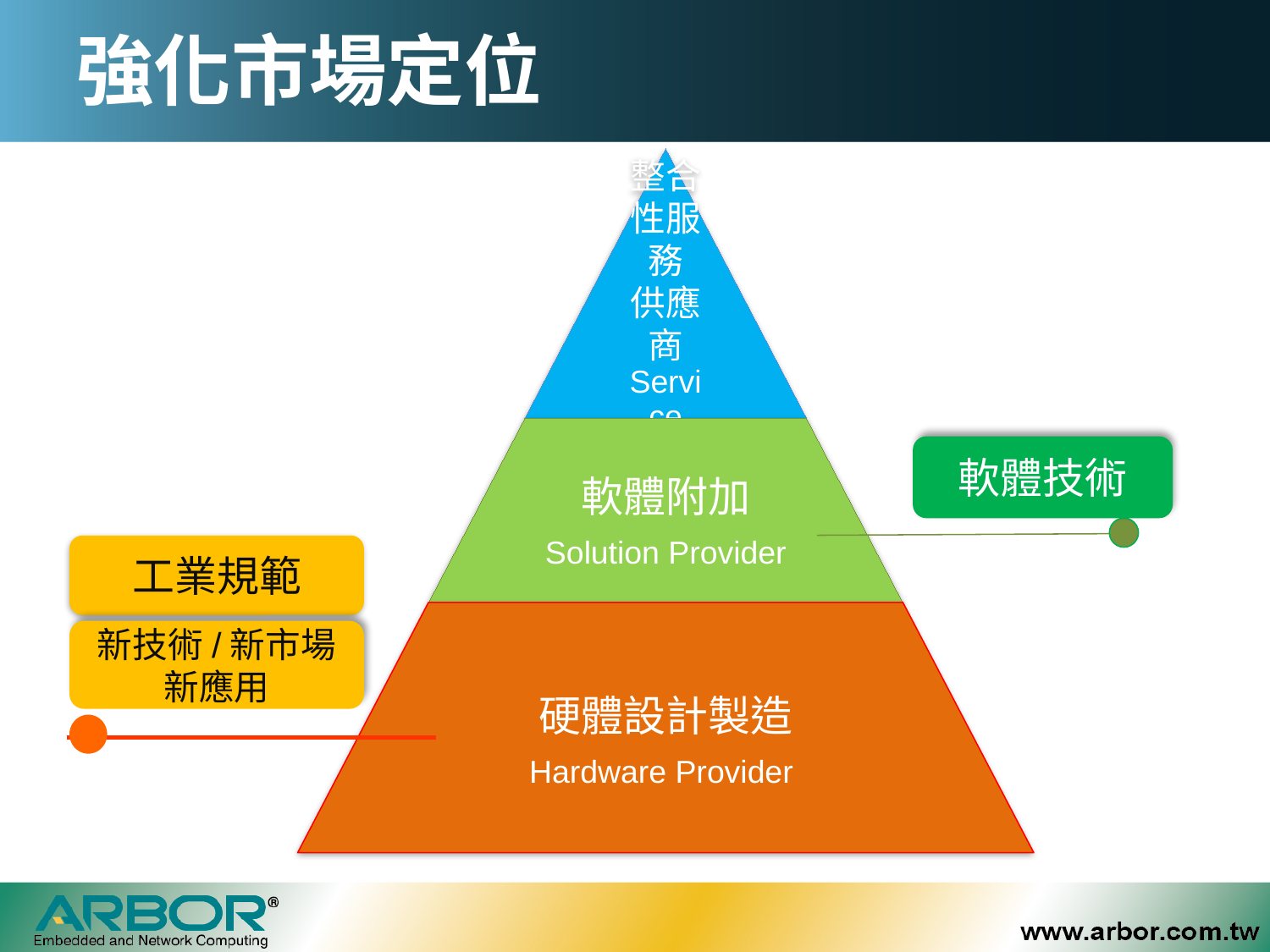

# 強化市場定位
整合性服務
供應商
Service Provider
軟體附加
Solution Provider
硬體設計製造
Hardware Provider

軟體技術

工業規範
新技術/新市場新應用

30